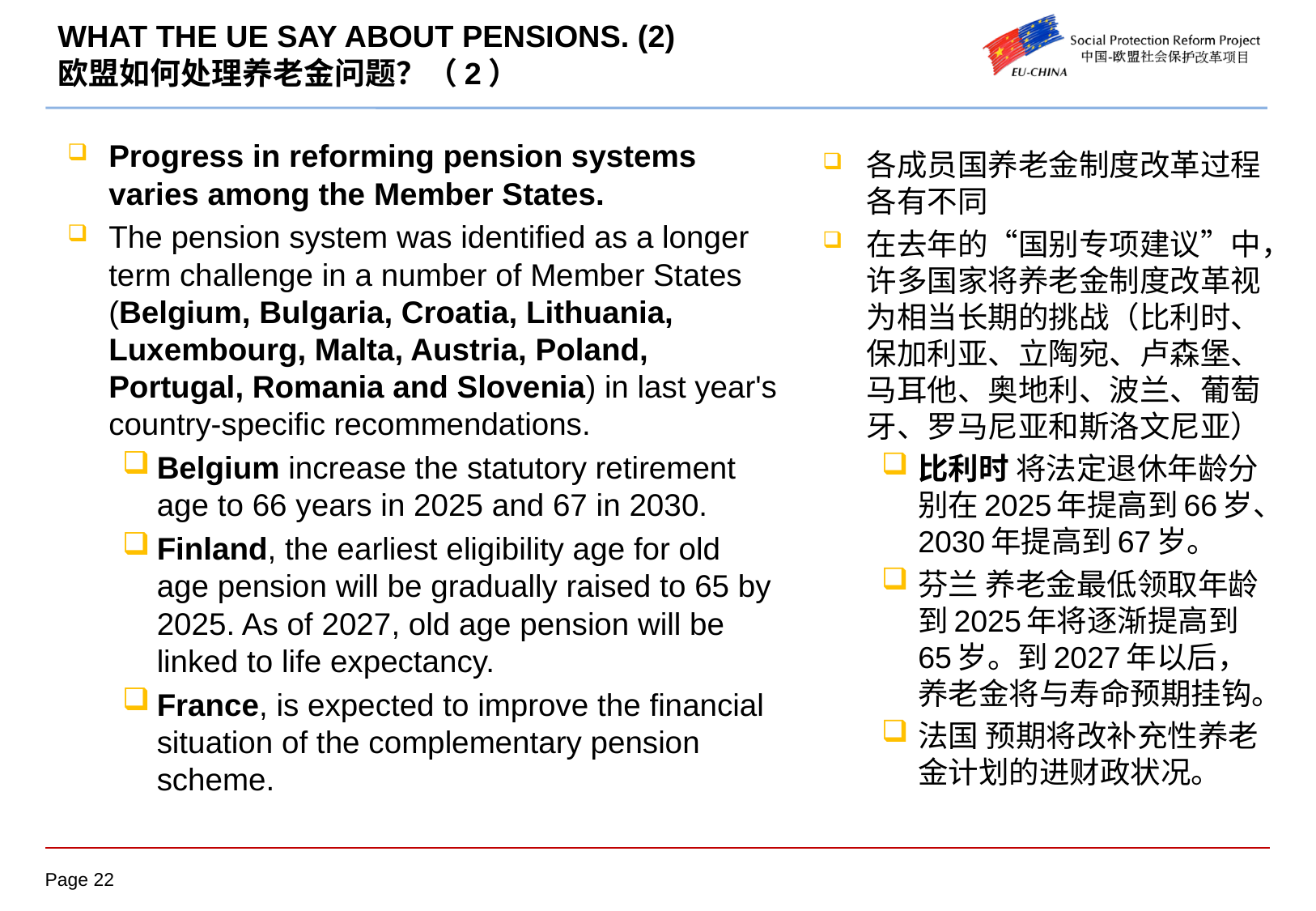

# WHAT THE UE SAY ABOUT PENSIONS. (2) 欧盟如何处理养老金问题？（2）
Progress in reforming pension systems varies among the Member States.
The pension system was identified as a longer term challenge in a number of Member States (Belgium, Bulgaria, Croatia, Lithuania, Luxembourg, Malta, Austria, Poland, Portugal, Romania and Slovenia) in last year's country-specific recommendations.
Belgium increase the statutory retirement age to 66 years in 2025 and 67 in 2030.
Finland, the earliest eligibility age for old age pension will be gradually raised to 65 by 2025. As of 2027, old age pension will be linked to life expectancy.
France, is expected to improve the financial situation of the complementary pension scheme.

各成员国养老金制度改革过程各有不同
在去年的“国别专项建议”中，许多国家将养老金制度改革视为相当长期的挑战（比利时、保加利亚、立陶宛、卢森堡、马耳他、奥地利、波兰、葡萄牙、罗马尼亚和斯洛文尼亚）
比利时 将法定退休年龄分别在2025年提高到66岁、2030年提高到67岁。
芬兰 养老金最低领取年龄到2025年将逐渐提高到65岁。到2027年以后，养老金将与寿命预期挂钩。
法国 预期将改补充性养老金计划的进财政状况。